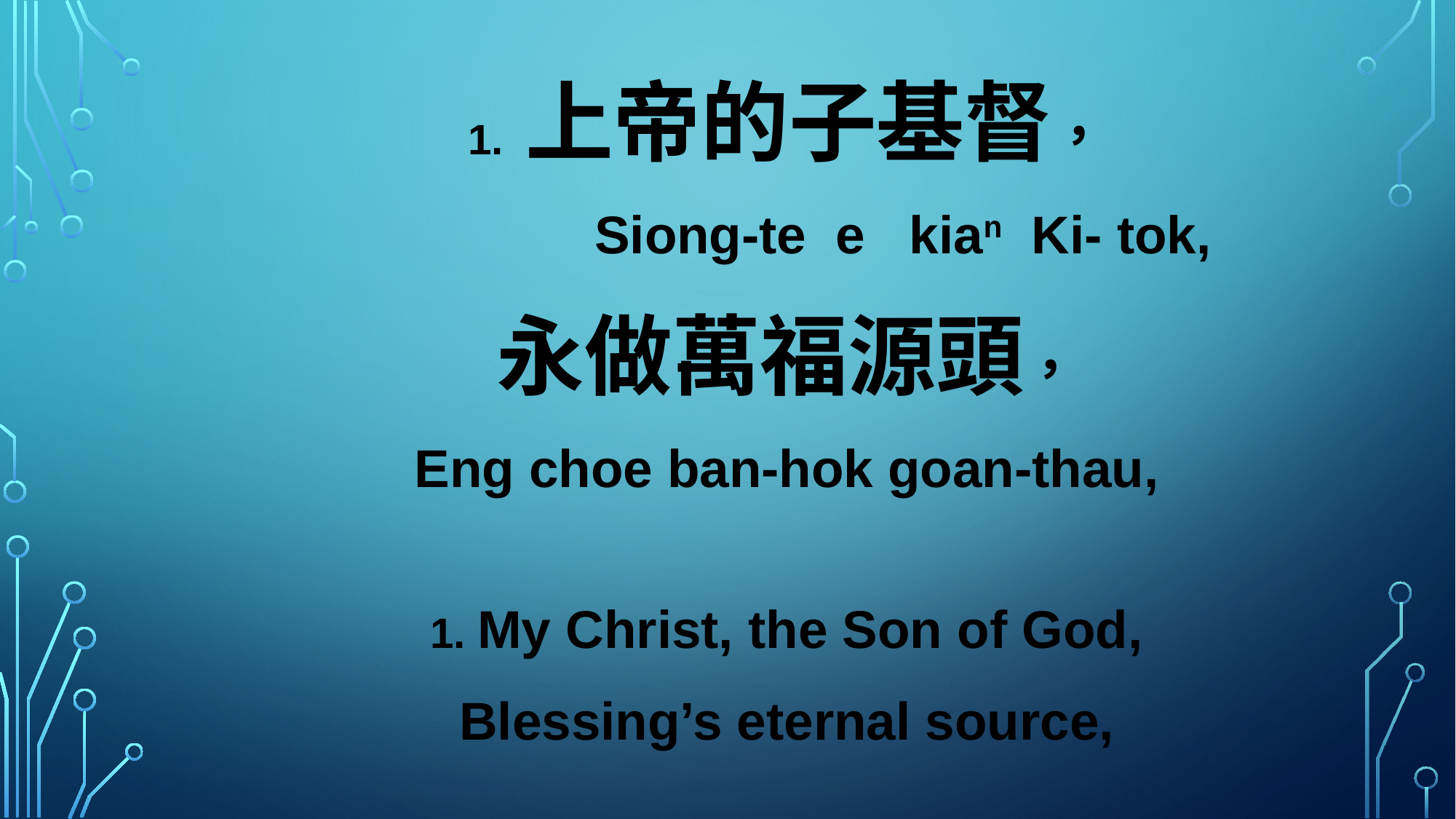

1. 上帝的子基督，
                          Siong-te  e   kian  Ki- tok,
永做萬福源頭，
Eng choe ban-hok goan-thau,

1. My Christ, the Son of God,
Blessing’s eternal source,